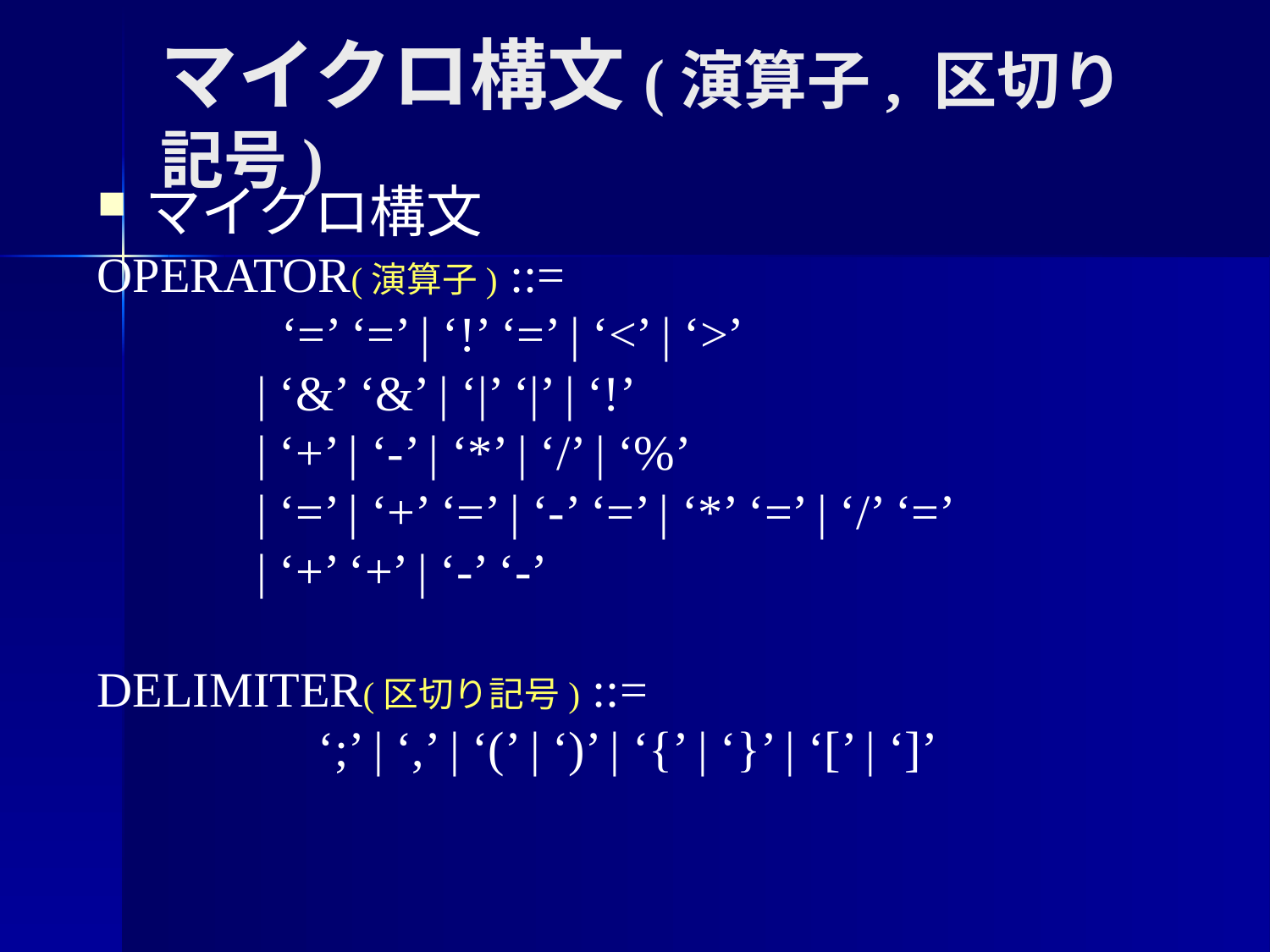

# マイクロ構文(演算子, 区切り記号)
マイクロ構文
OPERATOR(演算子) ::=
               ‘=’ ‘=’ | ‘!’ ‘=’ | ‘<’ | ‘>’
             | ‘&’ ‘&’ | ‘|’ ‘|’ | ‘!’
             | ‘+’ | ‘-’ | ‘*’ | ‘/’ | ‘%’
             | ‘=’ | ‘+’ ‘=’ | ‘-’ ‘=’ | ‘*’ ‘=’ | ‘/’ ‘=’
             | ‘+’ ‘+’ | ‘-’ ‘-’

DELIMITER(区切り記号) ::=
                  ‘;’ | ‘,’ | ‘(’ | ‘)’ | ‘{’ | ‘}’ | ‘[’ | ‘]’